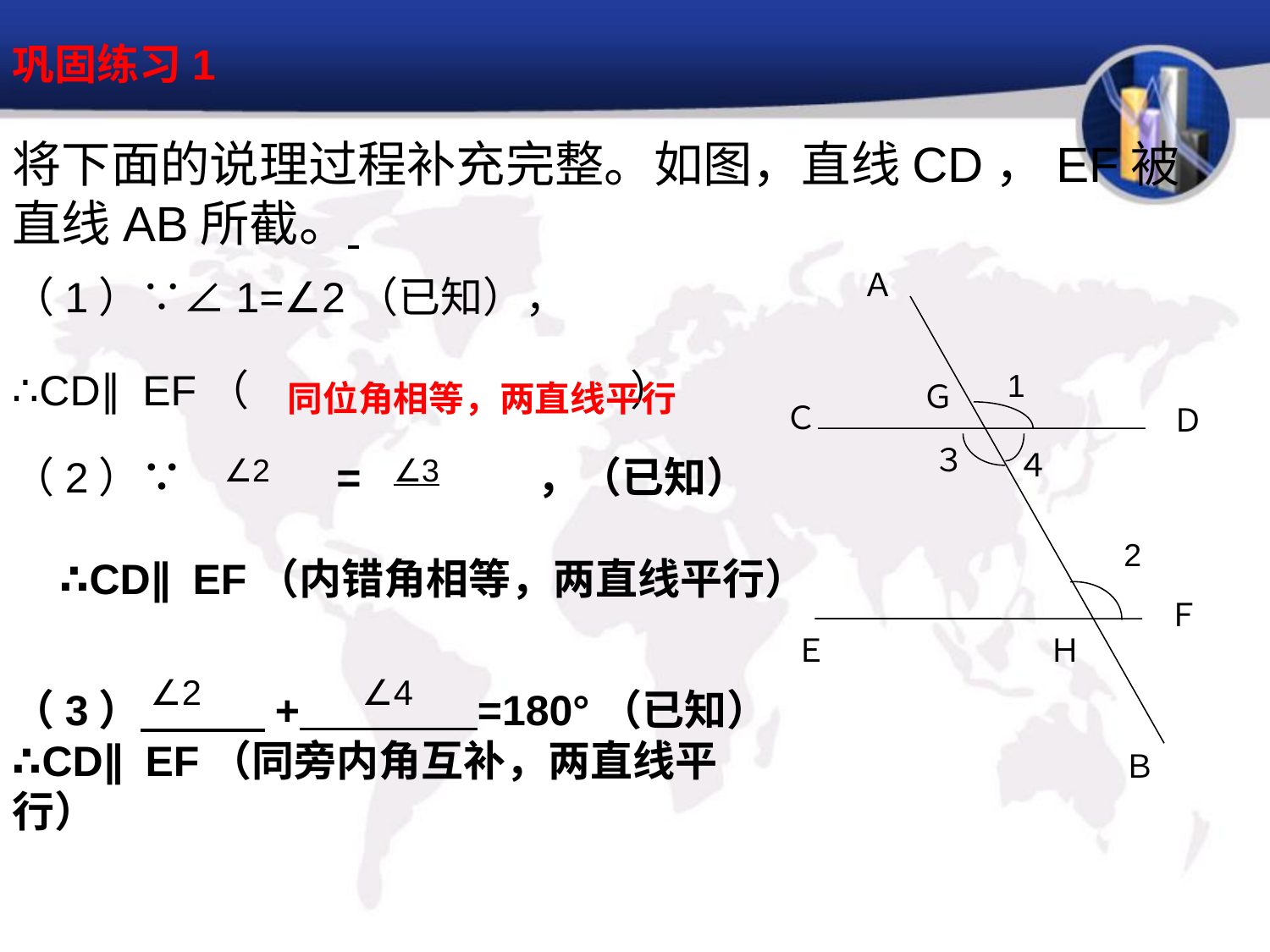

巩固练习1
将下面的说理过程补充完整。如图，直线CD，EF被直线AB所截。
Ａ

1
Ｄ
３
４
Ｆ
Ｇ
Ｃ
2

Ｅ
Ｈ
Ｂ
（1）∵∠1=∠2（已知），
∴CD∥EF（                                        ）
同位角相等，两直线平行
（2）∵               =              ，（已知）

    ∴CD∥EF（内错角相等，两直线平行）
∠2
∠3
∠2
∠4
（3）             +               =180°（已知）
∴CD∥EF（同旁内角互补，两直线平行）